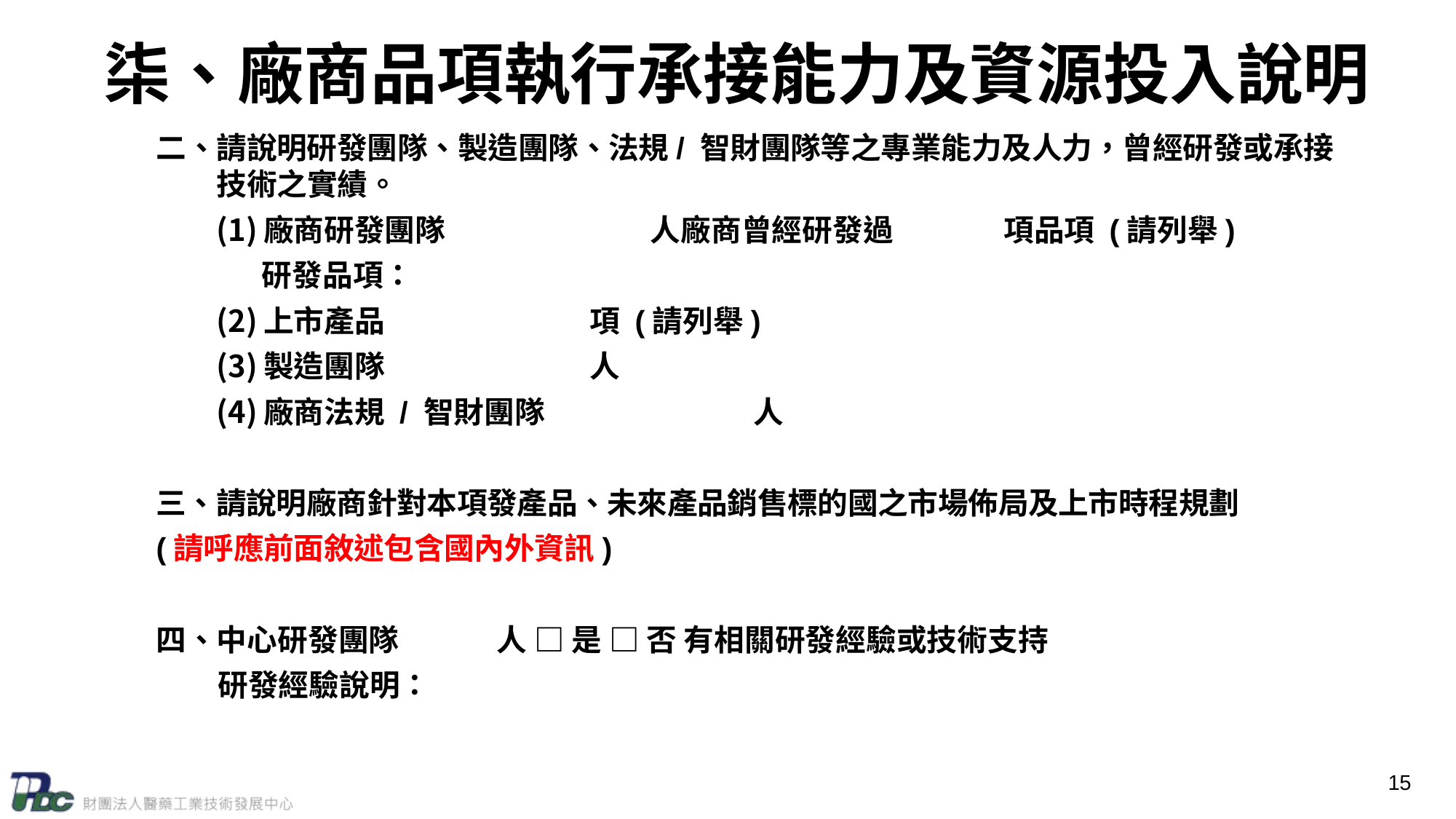

柒、廠商品項執行承接能力及資源投入說明
二、請說明研發團隊、製造團隊、法規/ 智財團隊等之專業能力及人力，曾經研發或承接技術之實績。
廠商研發團隊 	 人廠商曾經研發過 	 項品項(請列舉)
研發品項：
上市產品 	 項(請列舉)
製造團隊 	 人
廠商法規/ 智財團隊 	 人

三、請說明廠商針對本項發產品、未來產品銷售標的國之市場佈局及上市時程規劃
(請呼應前面敘述包含國內外資訊)

四、中心研發團隊 	 人□ 是□ 否 有相關研發經驗或技術支持
研發經驗說明：
15